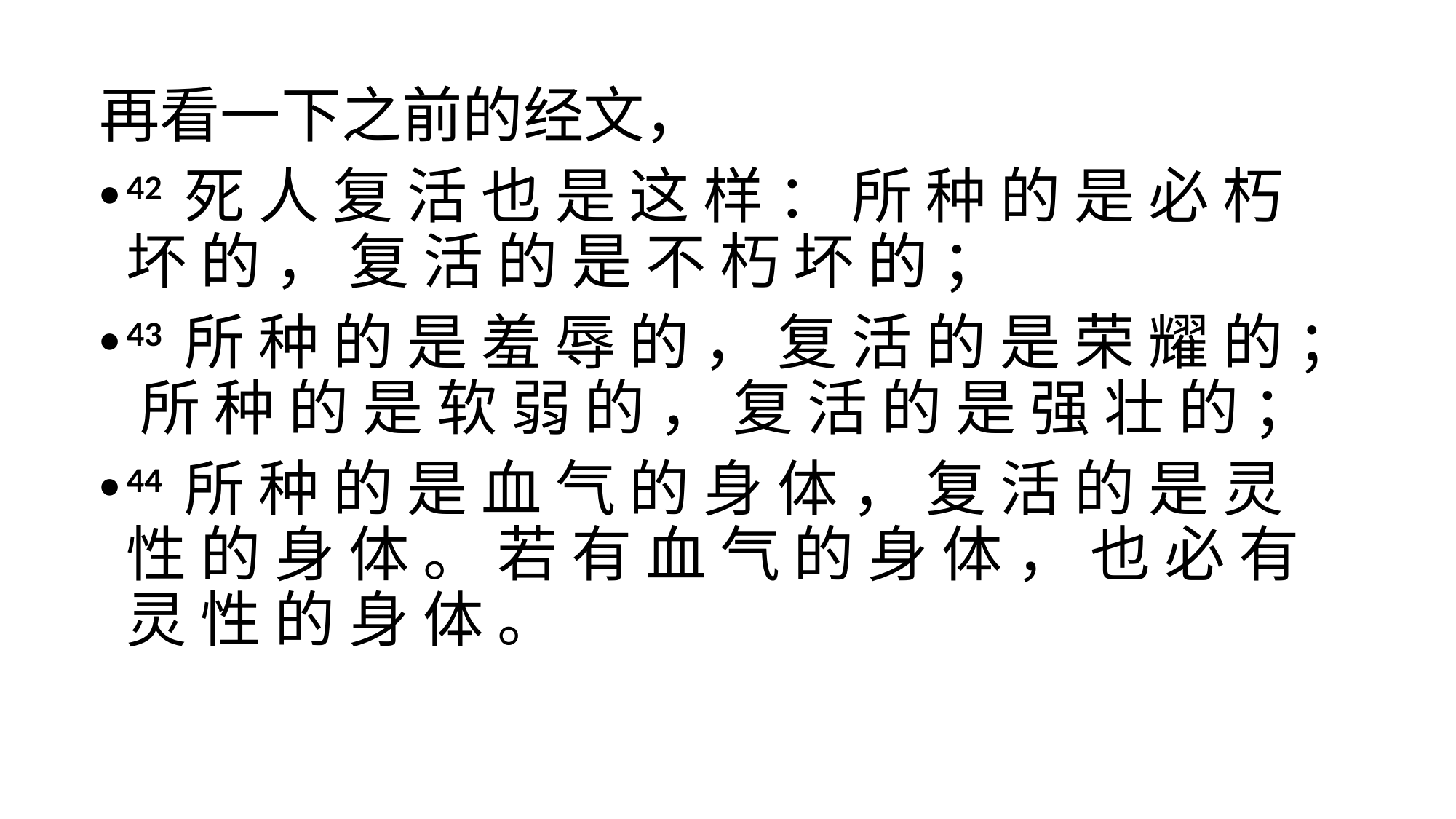

#
再看一下之前的经文，
42 死 人 复 活 也 是 这 样 ： 所 种 的 是 必 朽 坏 的 ， 复 活 的 是 不 朽 坏 的 ；
43 所 种 的 是 羞 辱 的 ， 复 活 的 是 荣 耀 的 ； 所 种 的 是 软 弱 的 ， 复 活 的 是 强 壮 的 ；
44 所 种 的 是 血 气 的 身 体 ， 复 活 的 是 灵 性 的 身 体 。 若 有 血 气 的 身 体 ， 也 必 有 灵 性 的 身 体 。